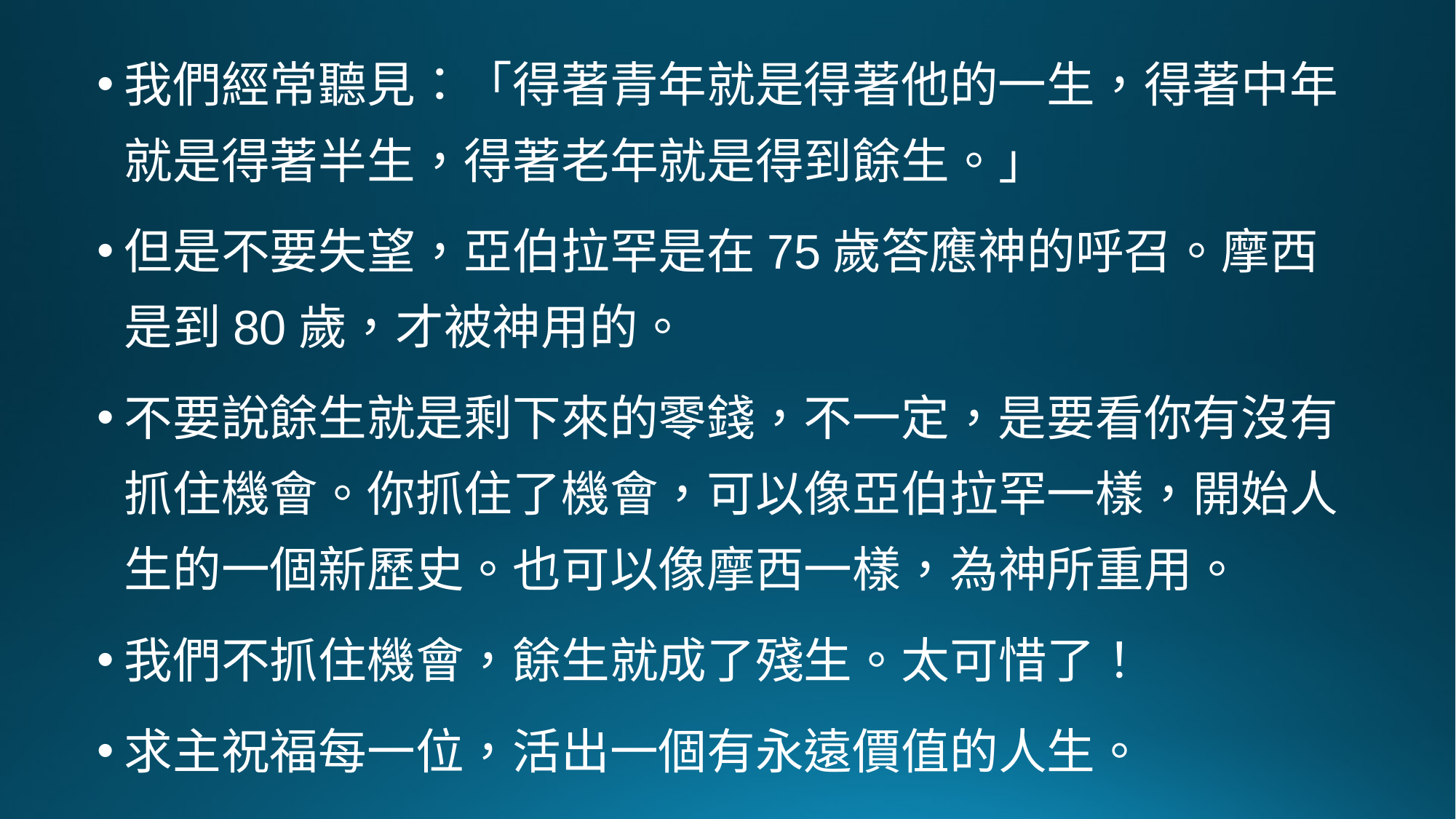

我們經常聽見：「得著青年就是得著他的一生，得著中年就是得著半生，得著老年就是得到餘生。」
但是不要失望，亞伯拉罕是在75歲答應神的呼召。摩西是到80歲，才被神用的。
不要說餘生就是剩下來的零錢，不一定，是要看你有沒有抓住機會。你抓住了機會，可以像亞伯拉罕一樣，開始人生的一個新歷史。也可以像摩西一樣，為神所重用。
我們不抓住機會，餘生就成了殘生。太可惜了！
求主祝福每一位，活出一個有永遠價值的人生。